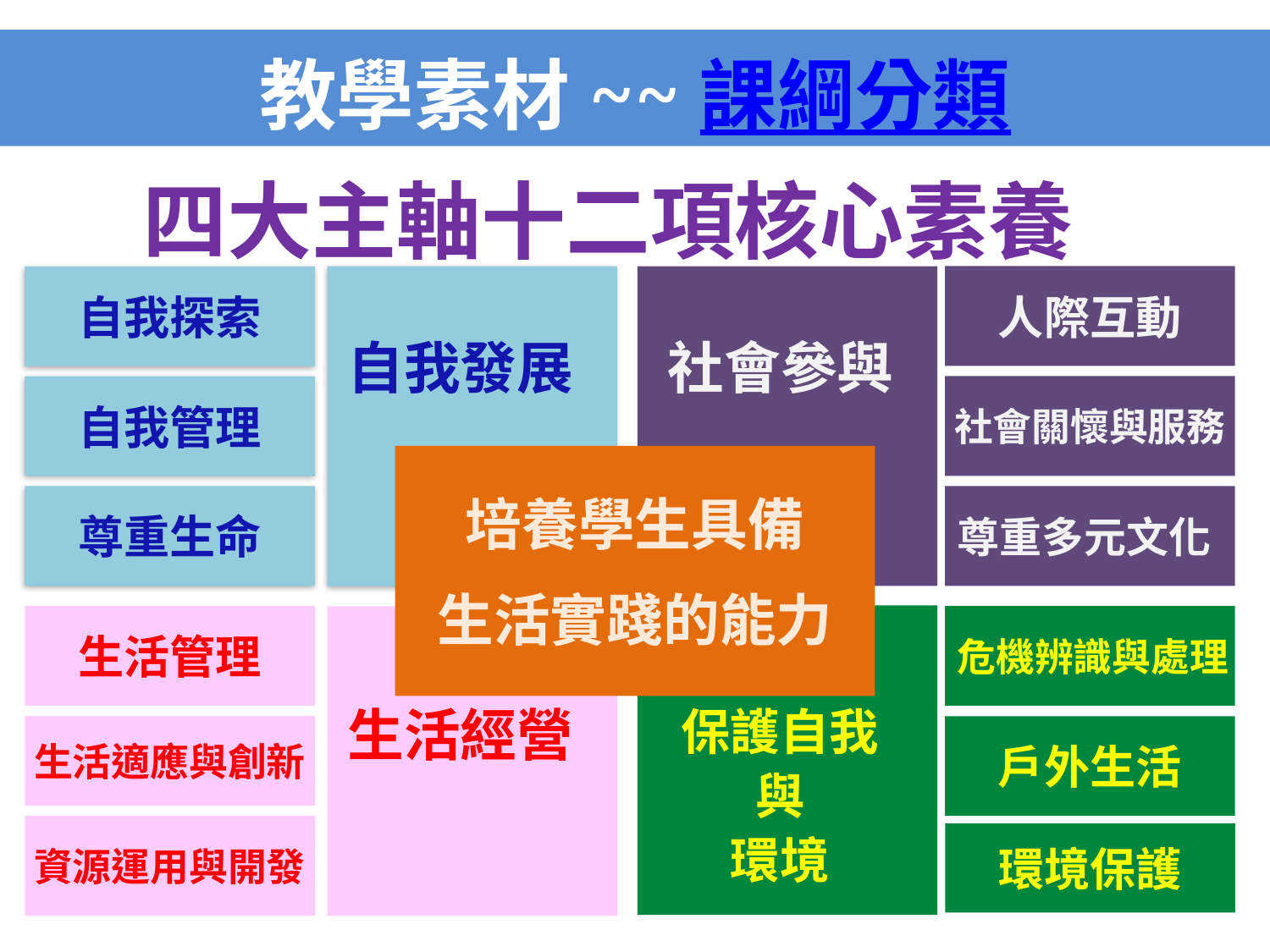

教學素材~~課綱分類
四大主軸十二項核心素養

人際互動
自我探索
自我發展
社會參與
社會關懷與服務
自我管理
培養學生具備
生活實踐的能力
尊重生命
尊重多元文化

生活管理
危機辨識與處理

生活經營
保護自我
與
環境
生活適應與創新
戶外生活
資源運用與開發
環境保護